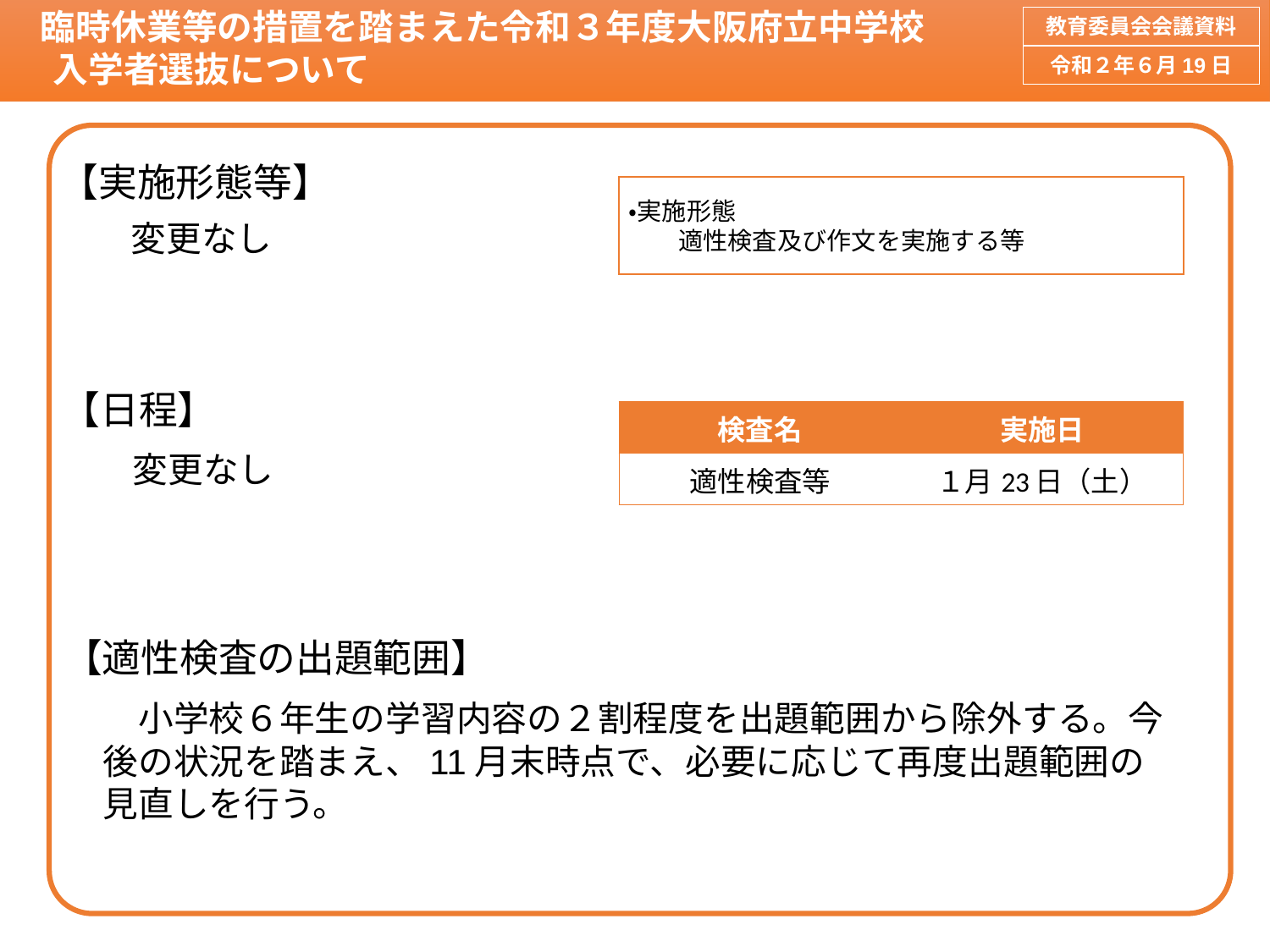

臨時休業等の措置を踏まえた令和３年度大阪府立中学校
    入学者選抜について
教育委員会会議資料
令和２年６月19日

【実施形態等】
・実施形態
　　適性検査及び作文を実施する等
　変更なし
【日程】
| 検査名 | 実施日 |
| --- | --- |
| 適性検査等 | １月23日（土） |
　変更なし
【適性検査の出題範囲】
　小学校６年生の学習内容の２割程度を出題範囲から除外する。今後の状況を踏まえ、11月末時点で、必要に応じて再度出題範囲の見直しを行う。